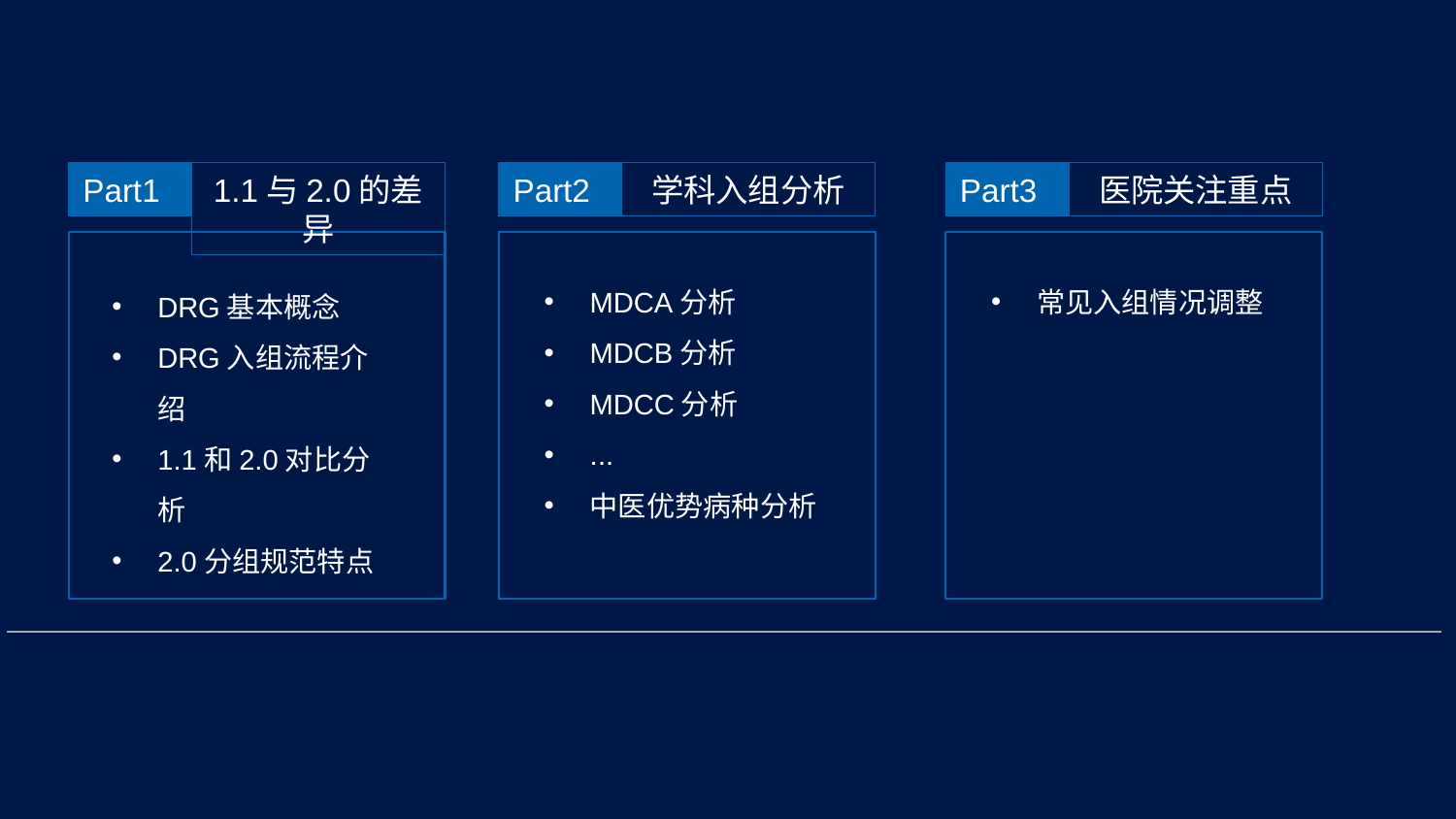

Part1
1.1与2.0的差异

Part2
学科入组分析

Part3
医院关注重点

MDCA分析
MDCB分析
MDCC分析
...
中医优势病种分析

常见入组情况调整

DRG基本概念
DRG入组流程介绍
1.1和2.0对比分析
2.0分组规范特点